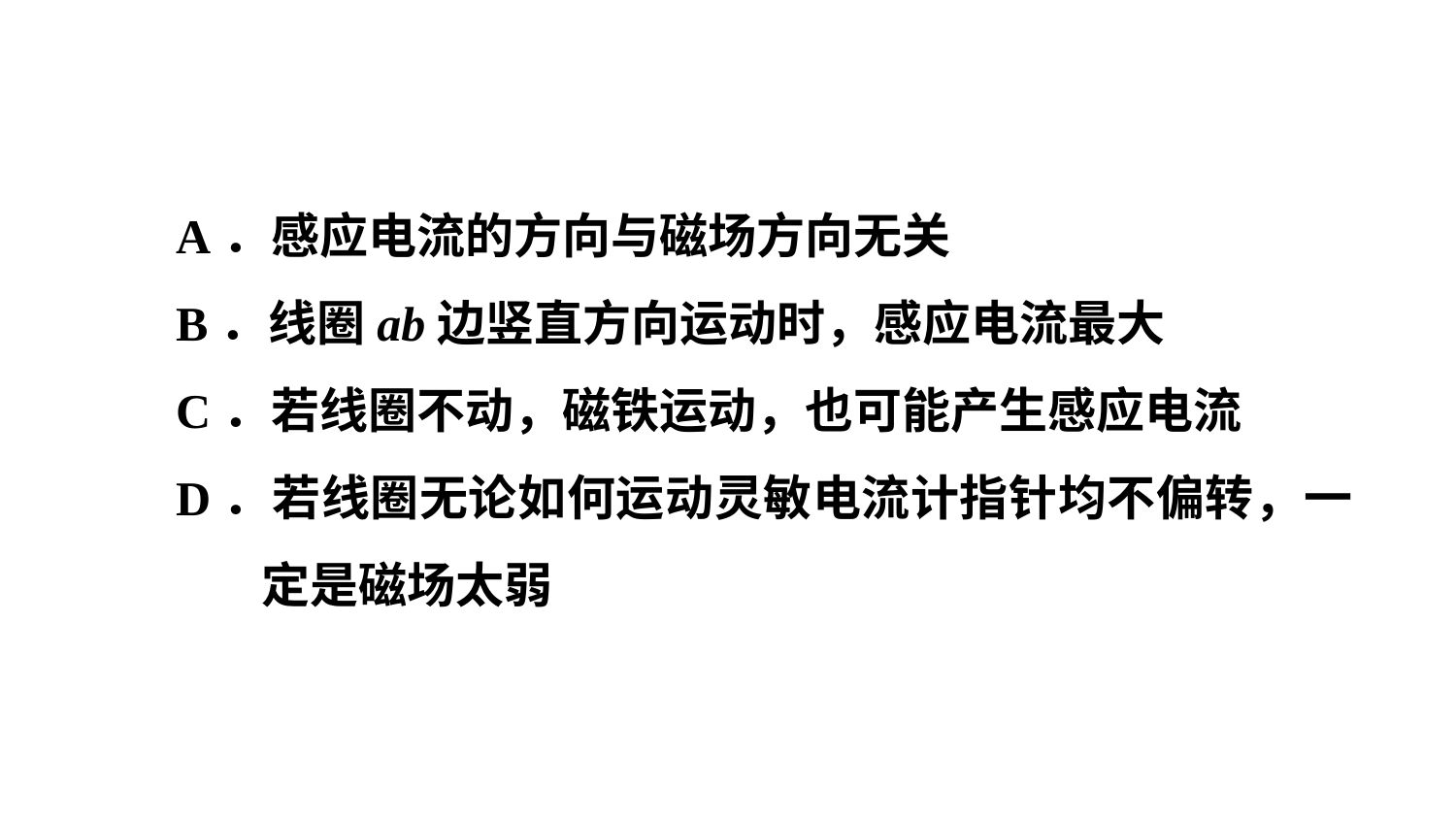

A．感应电流的方向与磁场方向无关
B．线圈ab边竖直方向运动时，感应电流最大
C．若线圈不动，磁铁运动，也可能产生感应电流
D．若线圈无论如何运动灵敏电流计指针均不偏转，一定是磁场太弱